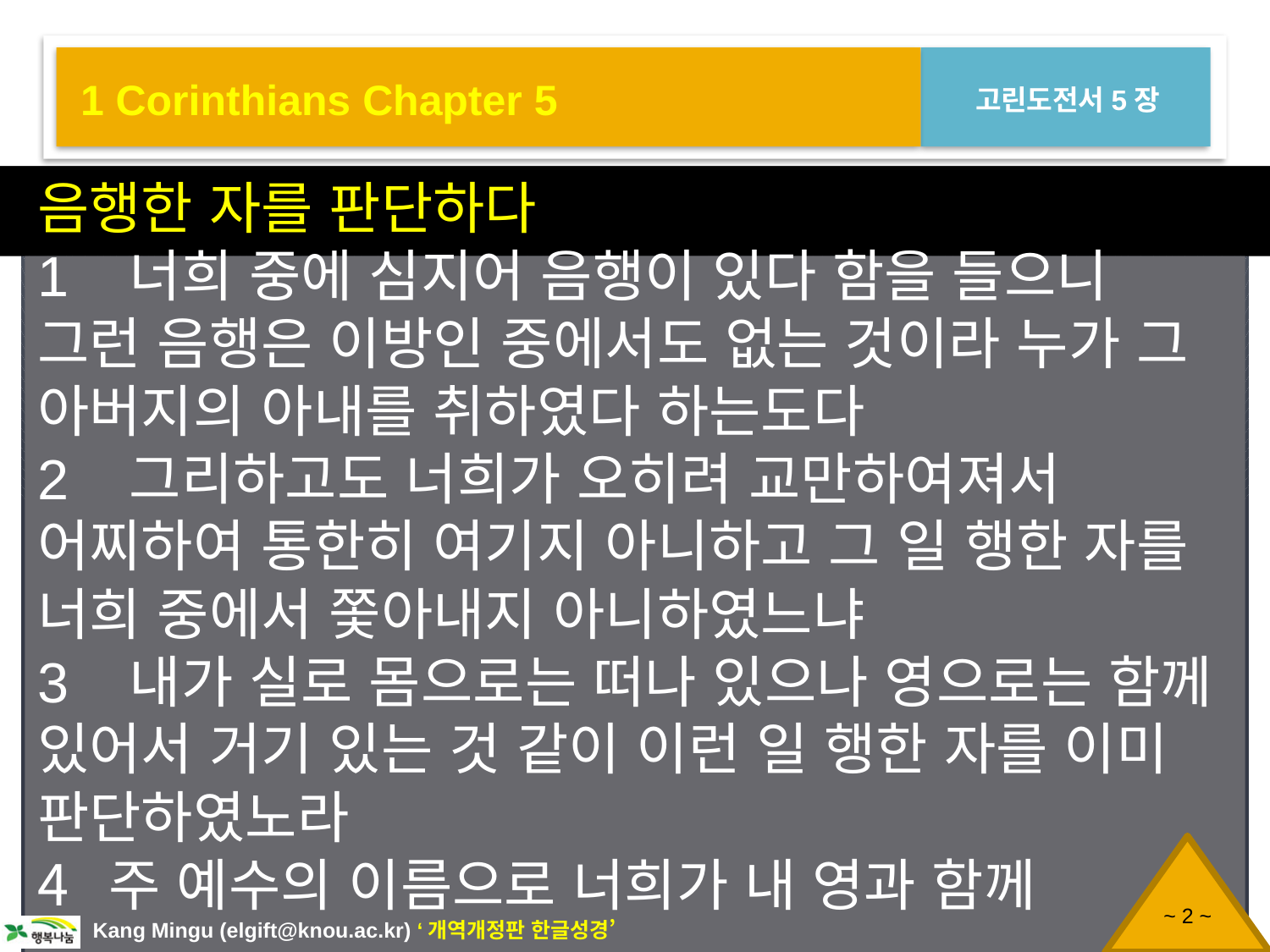

1 Corinthians Chapter 5
고린도전서5장
음행한 자를 판단하다
1   너희 중에 심지어 음행이 있다 함을 들으니 그런 음행은 이방인 중에서도 없는 것이라 누가 그 아버지의 아내를 취하였다 하는도다
2   그리하고도 너희가 오히려 교만하여져서 어찌하여 통한히 여기지 아니하고 그 일 행한 자를 너희 중에서 쫓아내지 아니하였느냐
3   내가 실로 몸으로는 떠나 있으나 영으로는 함께 있어서 거기 있는 것 같이 이런 일 행한 자를 이미 판단하였노라
주 예수의 이름으로 너희가 내 영과 함께